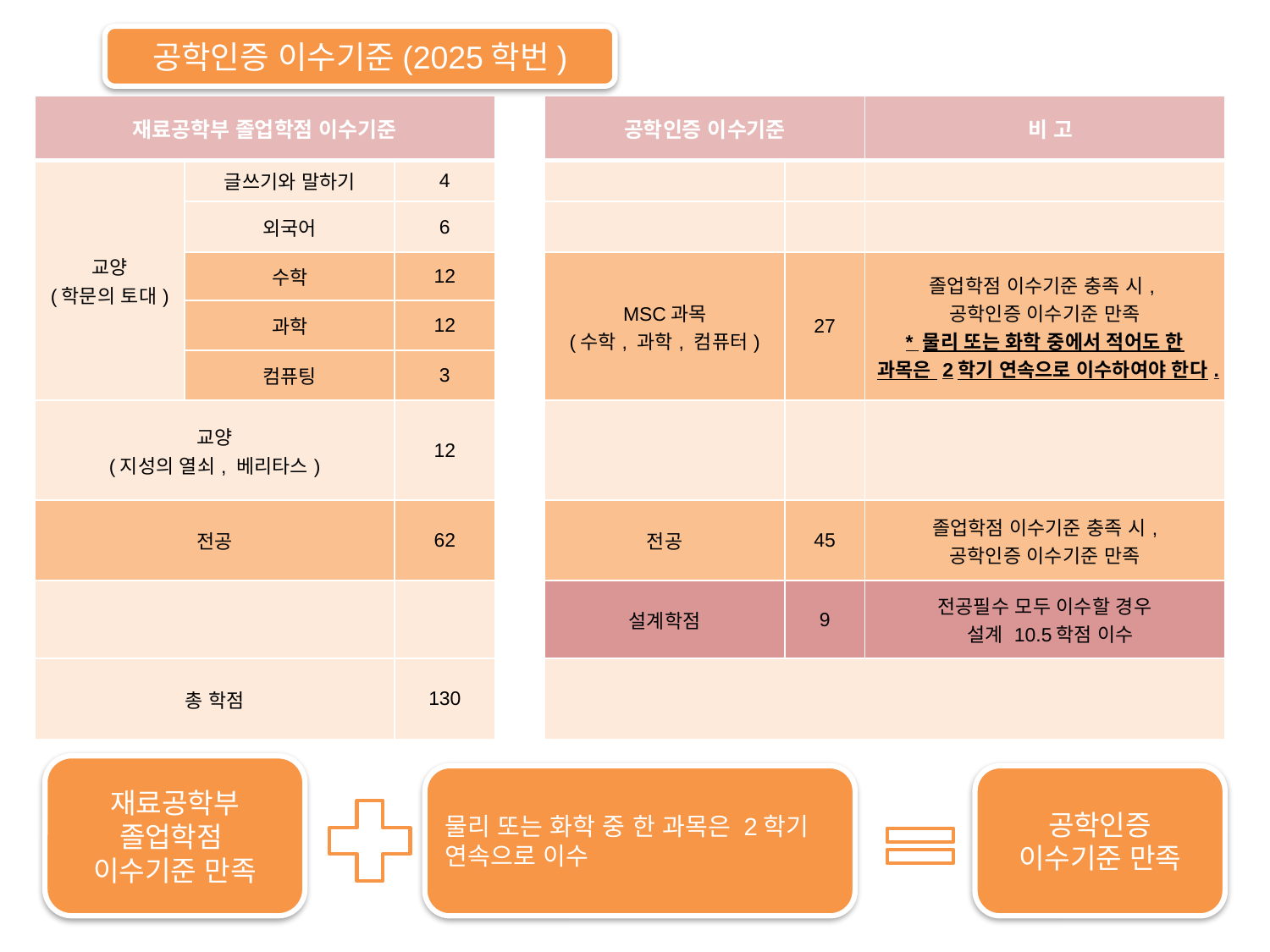

공학인증 이수기준(2025학번)
| 재료공학부 졸업학점 이수기준 |  |  |  | 공학인증 이수기준 |  | 비 고 |
| --- | --- | --- | --- | --- | --- | --- |
| 교양 (학문의 토대) | 글쓰기와 말하기 | 4 |  |  |  |  |
|  | 외국어 | 6 |  |  |  |  |
|  | 수학 | 12 |  | MSC과목 (수학, 과학, 컴퓨터) | 27 | 졸업학점 이수기준 충족 시, 공학인증 이수기준 만족 \* 물리 또는 화학 중에서 적어도 한 과목은 2학기 연속으로 이수하여야 한다. |
|  | 과학 | 12 |  |  |  |  |
|  | 컴퓨팅 | 3 |  |  |  |  |
| 교양 (지성의 열쇠, 베리타스) |  | 12 |  |  |  |  |
| 전공 |  | 62 |  | 전공 | 45 | 졸업학점 이수기준 충족 시, 공학인증 이수기준 만족 |
|  |  |  |  | 설계학점 | 9 | 전공필수 모두 이수할 경우 설계 10.5학점 이수 |
| 총 학점 |  | 130 |  |  |  |  |
재료공학부
졸업학점
이수기준 만족
물리 또는 화학 중 한 과목은 2학기 연속으로 이수
공학인증 이수기준 만족